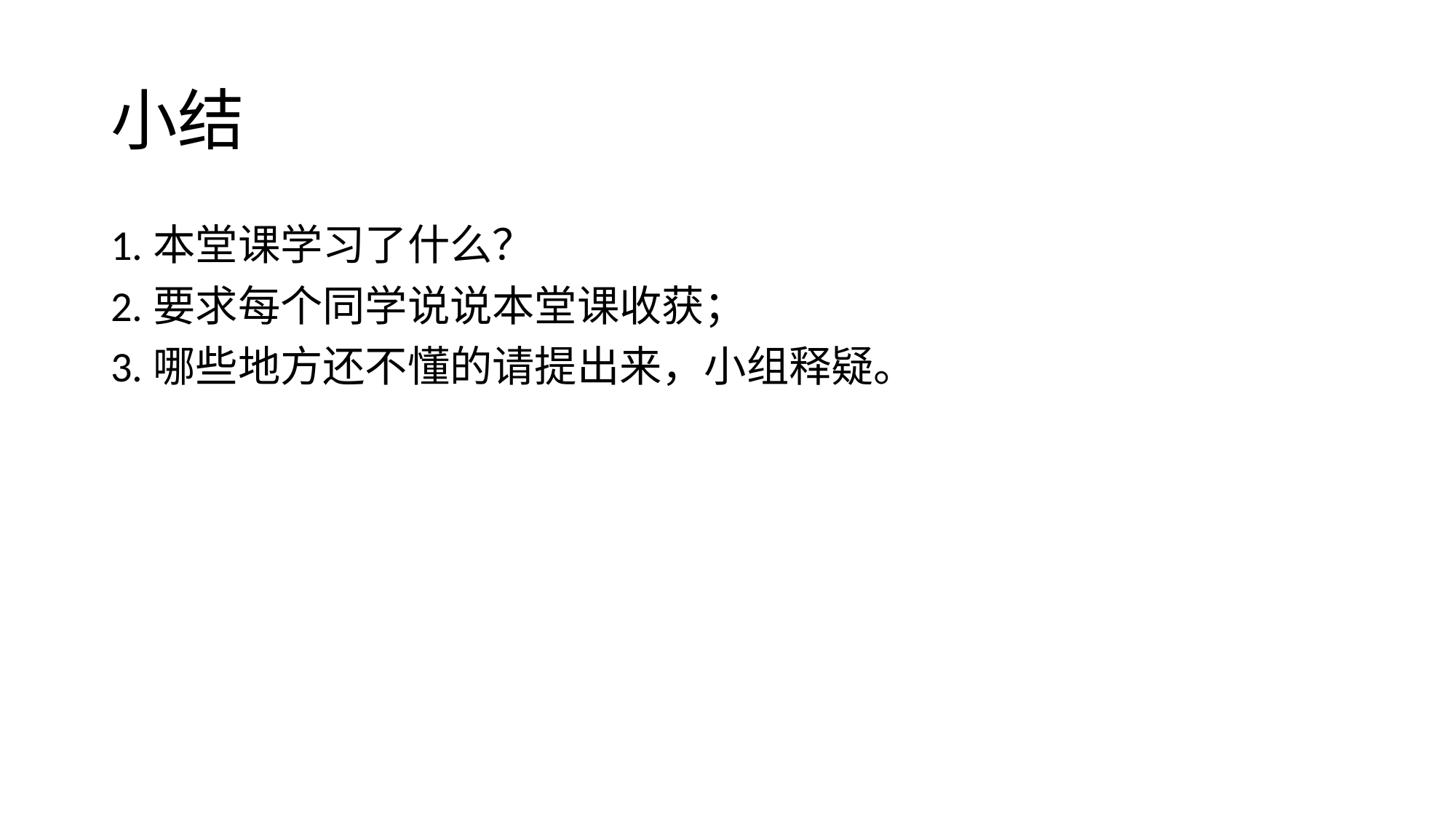

# 小结
1.本堂课学习了什么？
2.要求每个同学说说本堂课收获；
3.哪些地方还不懂的请提出来，小组释疑。